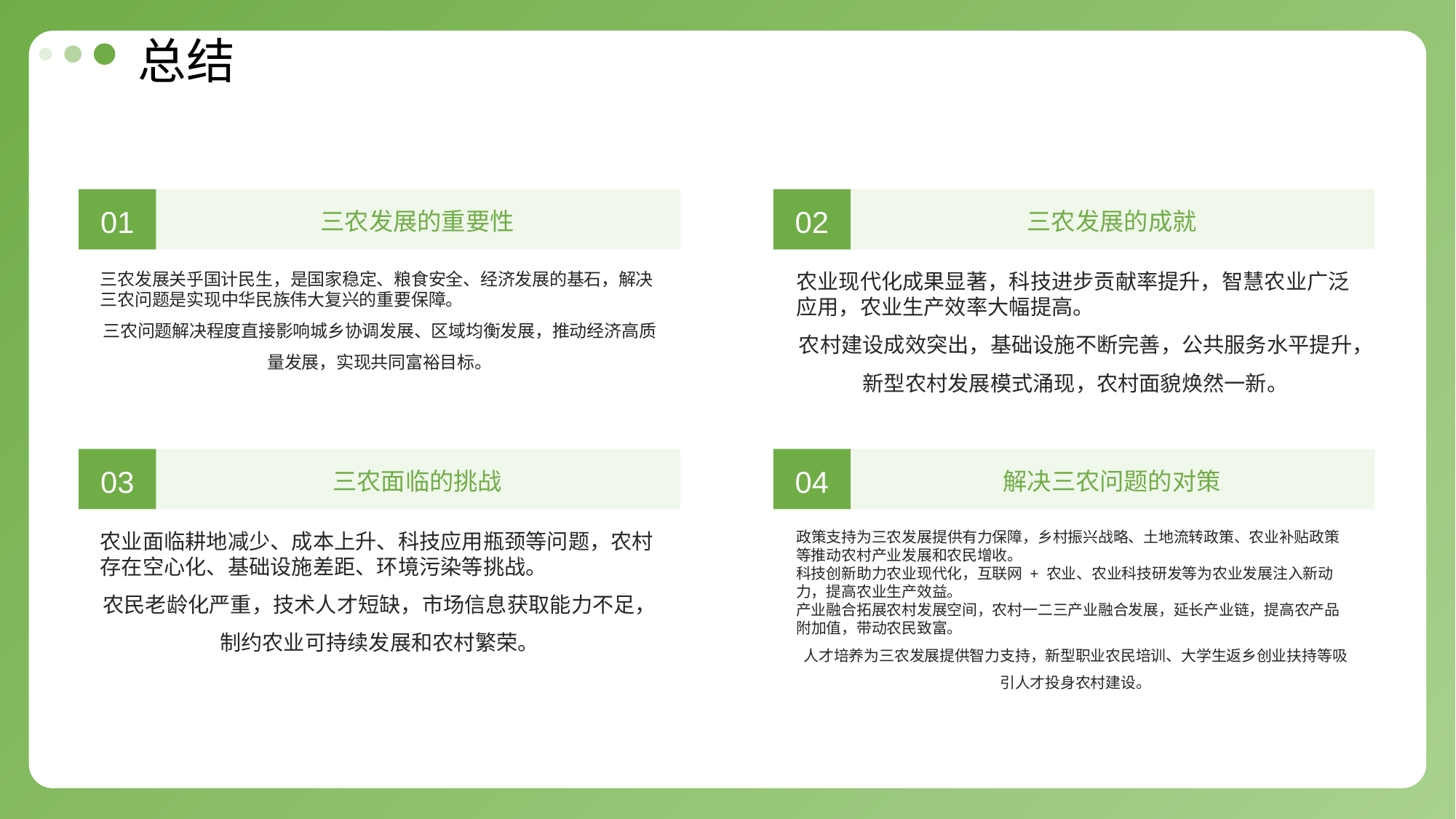

总结

三农发展的重要性
三农发展的成就
01
02
三农发展关乎国计民生，是国家稳定、粮食安全、经济发展的基石，解决三农问题是实现中华民族伟大复兴的重要保障。
三农问题解决程度直接影响城乡协调发展、区域均衡发展，推动经济高质量发展，实现共同富裕目标。
农业现代化成果显著，科技进步贡献率提升，智慧农业广泛应用，农业生产效率大幅提高。
农村建设成效突出，基础设施不断完善，公共服务水平提升，新型农村发展模式涌现，农村面貌焕然一新。

三农面临的挑战
解决三农问题的对策
03
04
农业面临耕地减少、成本上升、科技应用瓶颈等问题，农村存在空心化、基础设施差距、环境污染等挑战。
农民老龄化严重，技术人才短缺，市场信息获取能力不足，制约农业可持续发展和农村繁荣。
政策支持为三农发展提供有力保障，乡村振兴战略、土地流转政策、农业补贴政策等推动农村产业发展和农民增收。
科技创新助力农业现代化，互联网 + 农业、农业科技研发等为农业发展注入新动力，提高农业生产效益。
产业融合拓展农村发展空间，农村一二三产业融合发展，延长产业链，提高农产品附加值，带动农民致富。
人才培养为三农发展提供智力支持，新型职业农民培训、大学生返乡创业扶持等吸引人才投身农村建设。